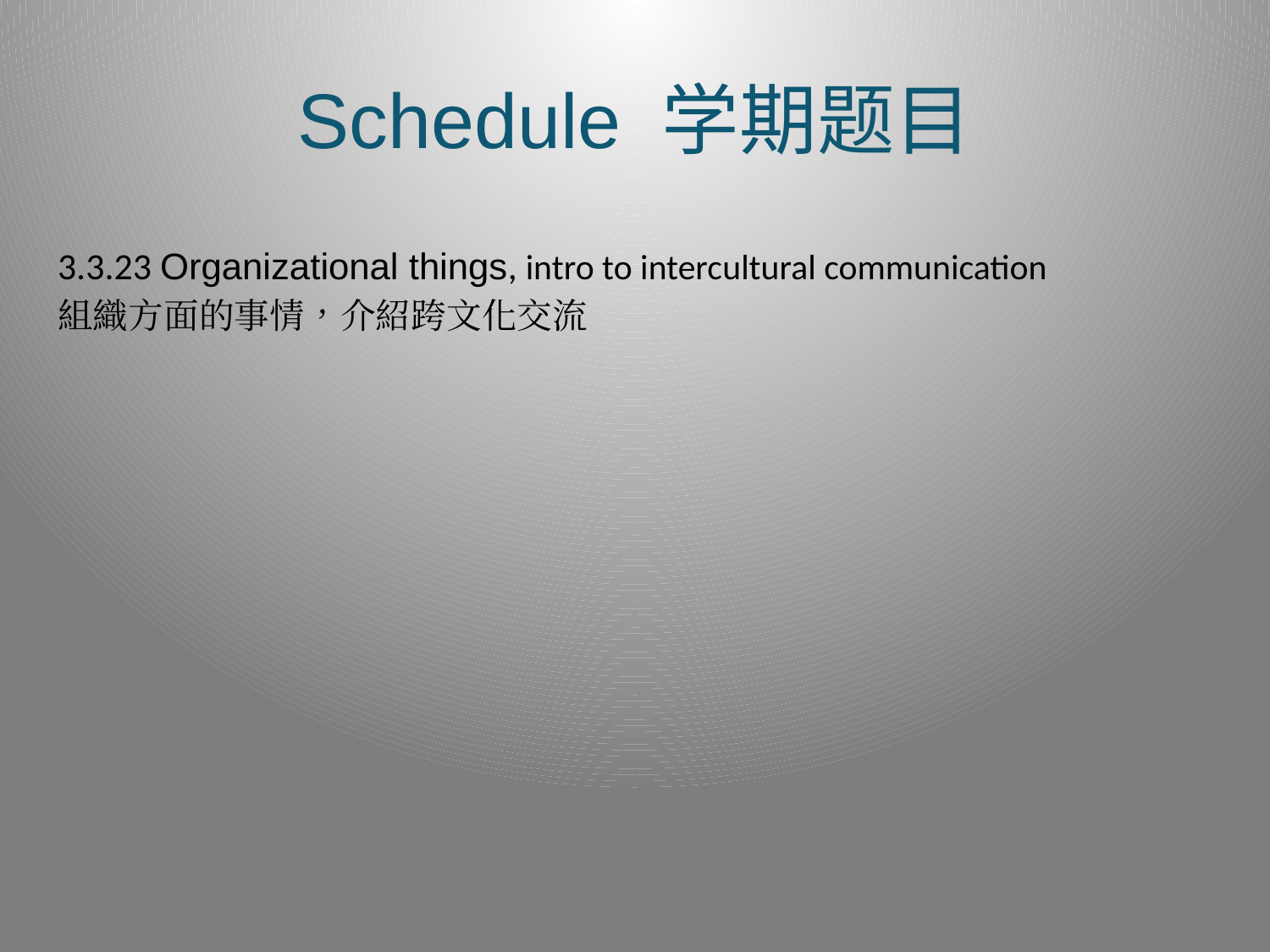

# Schedule 学期题目
3.3.23 Organizational things, intro to intercultural communication
組織方面的事情，介紹跨文化交流